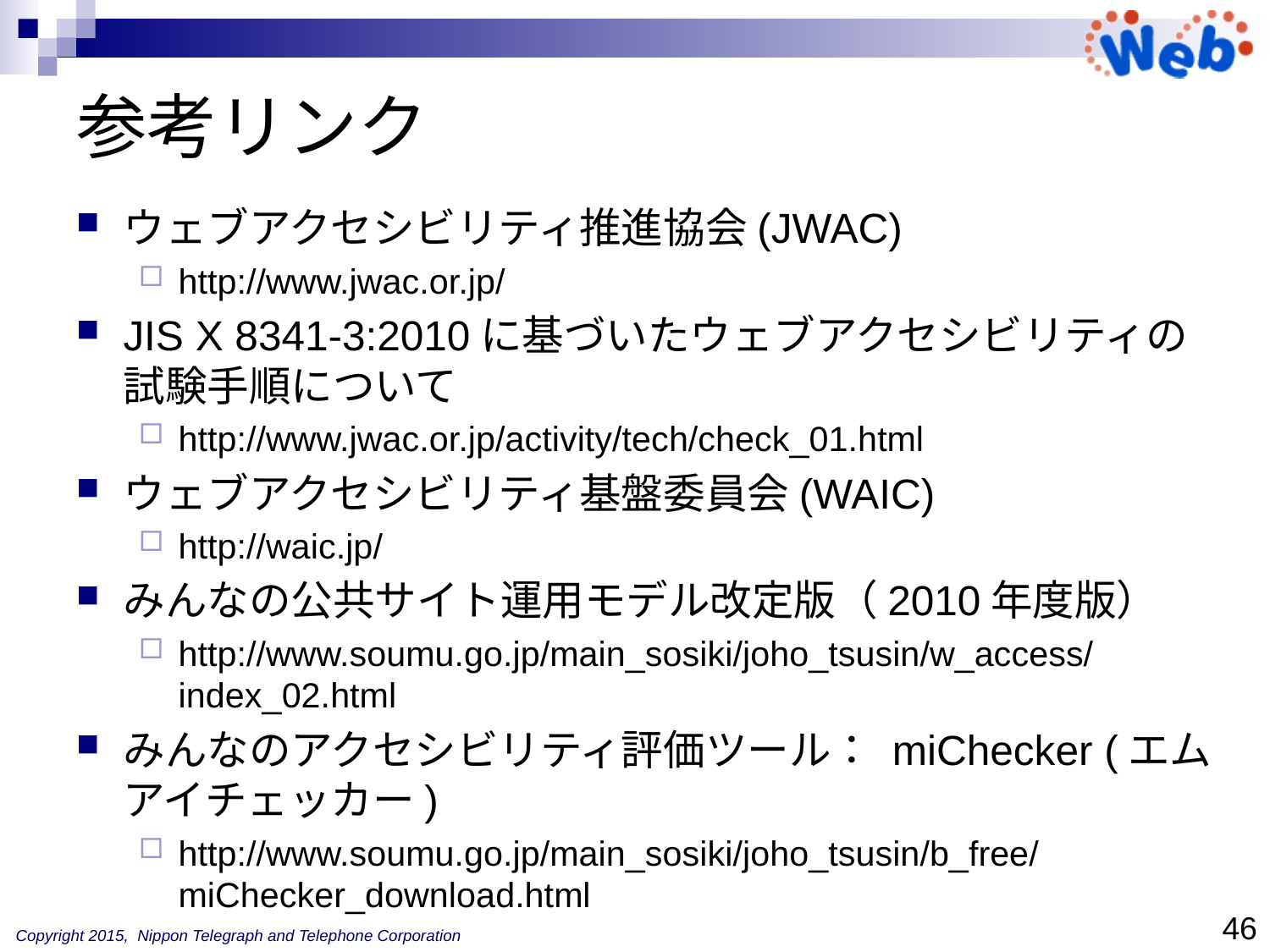

# 参考リンク
ウェブアクセシビリティ推進協会(JWAC)
http://www.jwac.or.jp/
JIS X 8341-3:2010に基づいたウェブアクセシビリティの試験手順について
http://www.jwac.or.jp/activity/tech/check_01.html
ウェブアクセシビリティ基盤委員会(WAIC)
http://waic.jp/
みんなの公共サイト運用モデル改定版（2010年度版）
http://www.soumu.go.jp/main_sosiki/joho_tsusin/w_access/index_02.html
みんなのアクセシビリティ評価ツール： miChecker (エムアイチェッカー)
http://www.soumu.go.jp/main_sosiki/joho_tsusin/b_free/miChecker_download.html
46